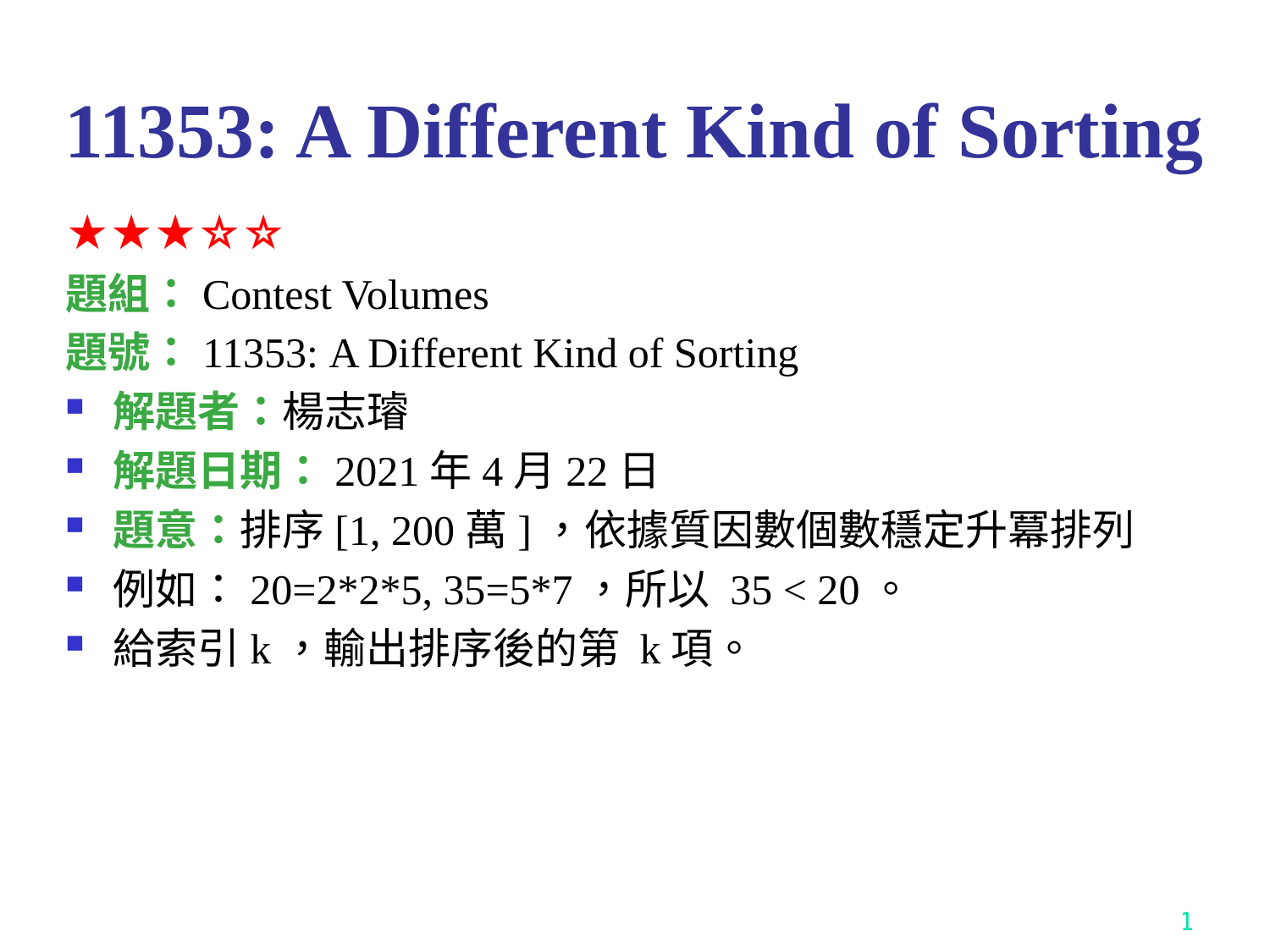

11353: A Different Kind of Sorting
★★★☆☆
題組：Contest Volumes
題號：11353: A Different Kind of Sorting
解題者：楊志璿
解題日期：2021年4月22日
題意：排序[1, 200萬]，依據質因數個數穩定升冪排列
例如：20=2*2*5, 35=5*7，所以 35 < 20。
給索引k，輸出排序後的第 k項。
1